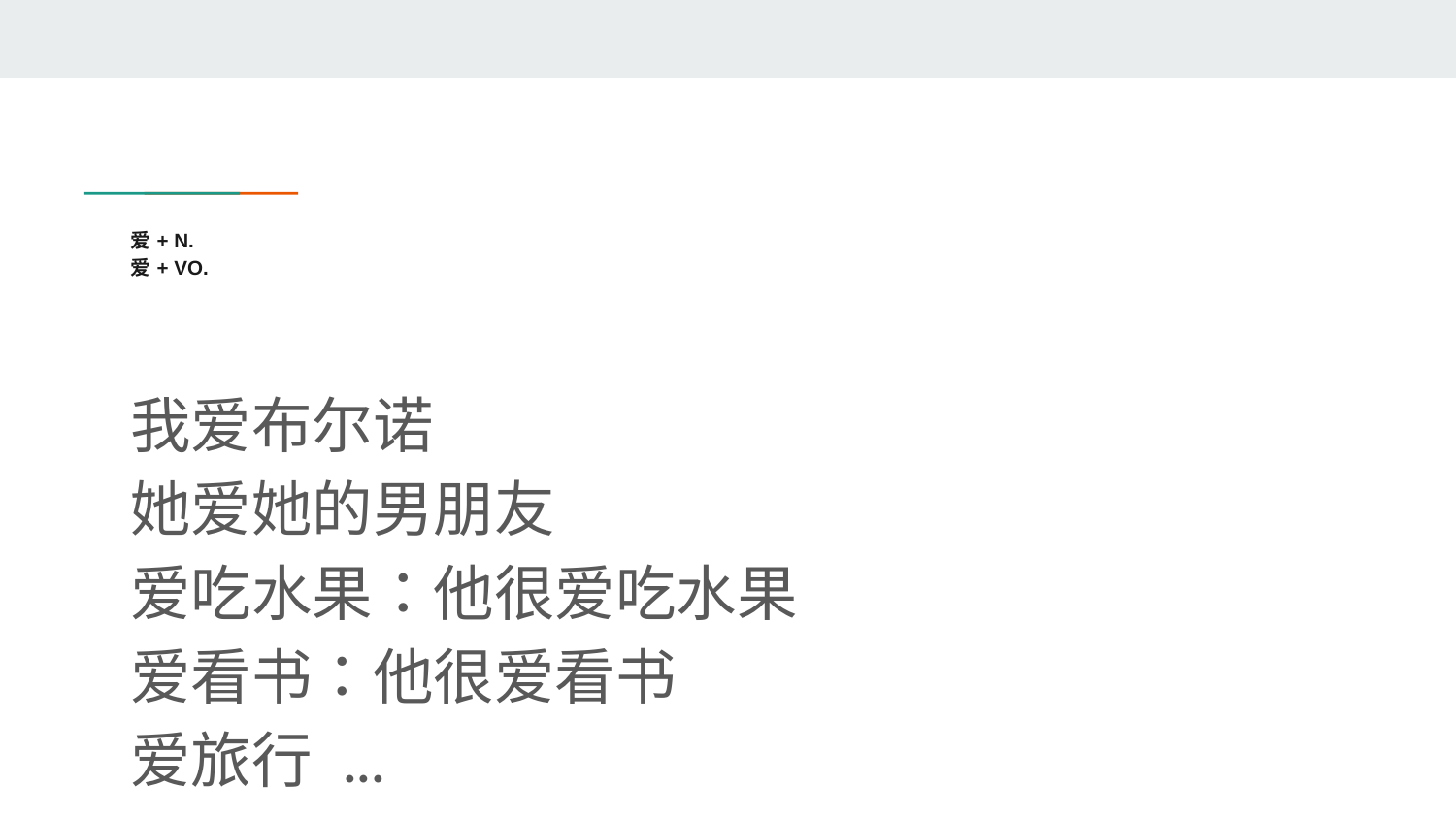

# 爱 + N. 爱 + VO.
我爱布尔诺
她爱她的男朋友
爱吃水果：他很爱吃水果
爱看书：他很爱看书
爱旅行 ...